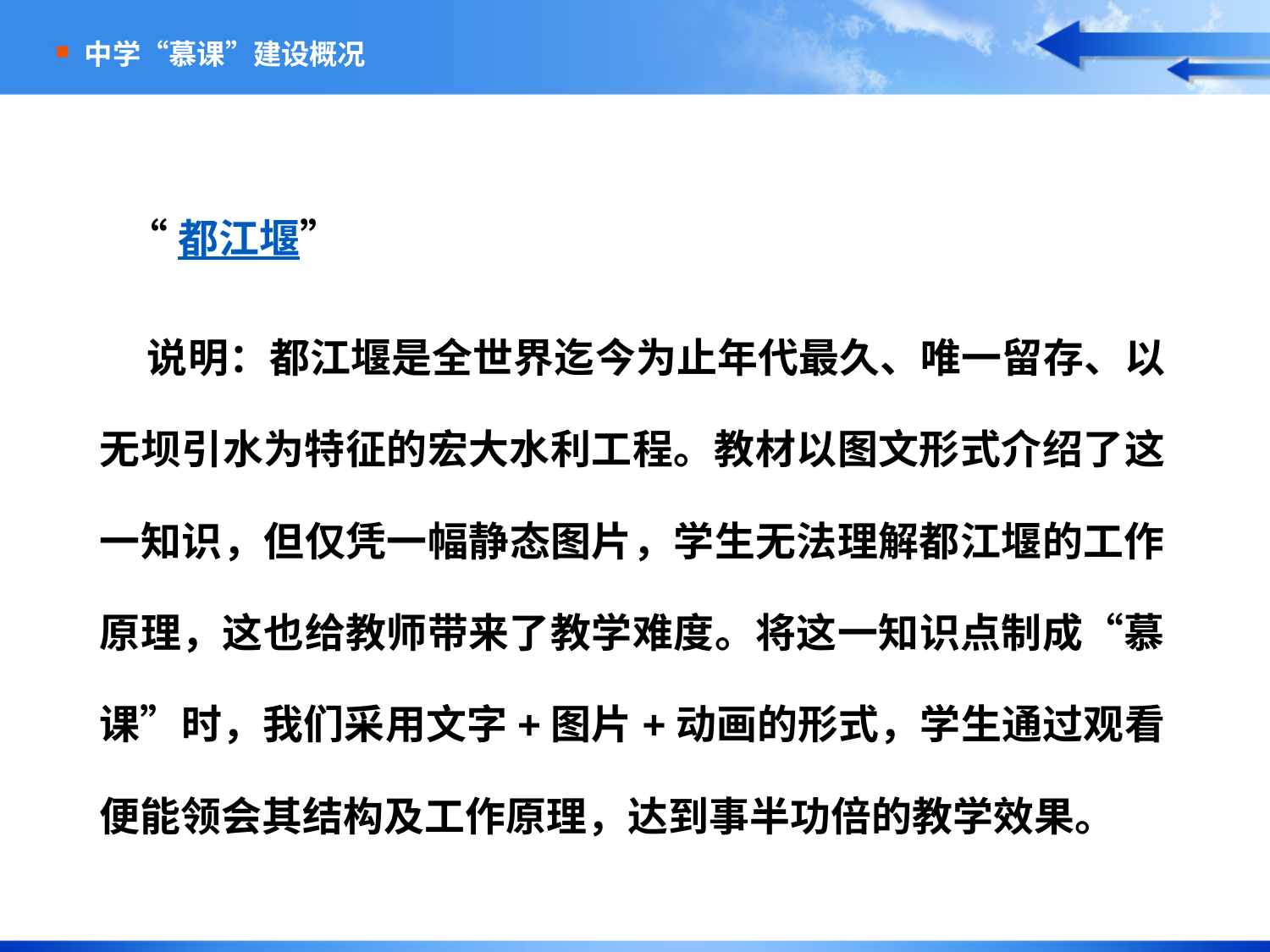

中学“慕课”建设概况
   “都江堰”
    说明：都江堰是全世界迄今为止年代最久、唯一留存、以无坝引水为特征的宏大水利工程。教材以图文形式介绍了这一知识，但仅凭一幅静态图片，学生无法理解都江堰的工作原理，这也给教师带来了教学难度。将这一知识点制成“慕课”时，我们采用文字+图片+动画的形式，学生通过观看便能领会其结构及工作原理，达到事半功倍的教学效果。